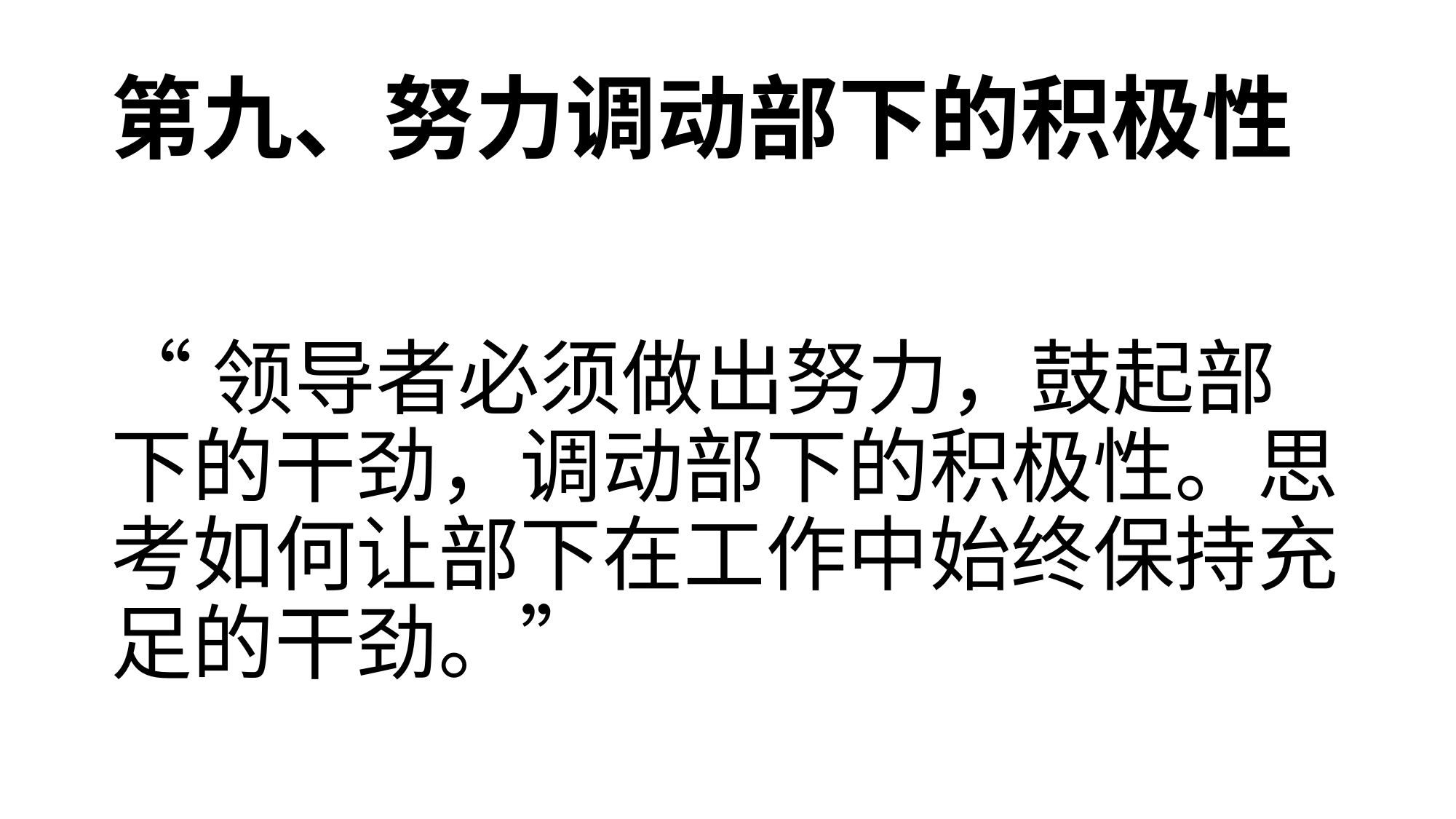

# 第九、努力调动部下的积极性

“领导者必须做出努力，鼓起部下的干劲，调动部下的积极性。思考如何让部下在工作中始终保持充足的干劲。”